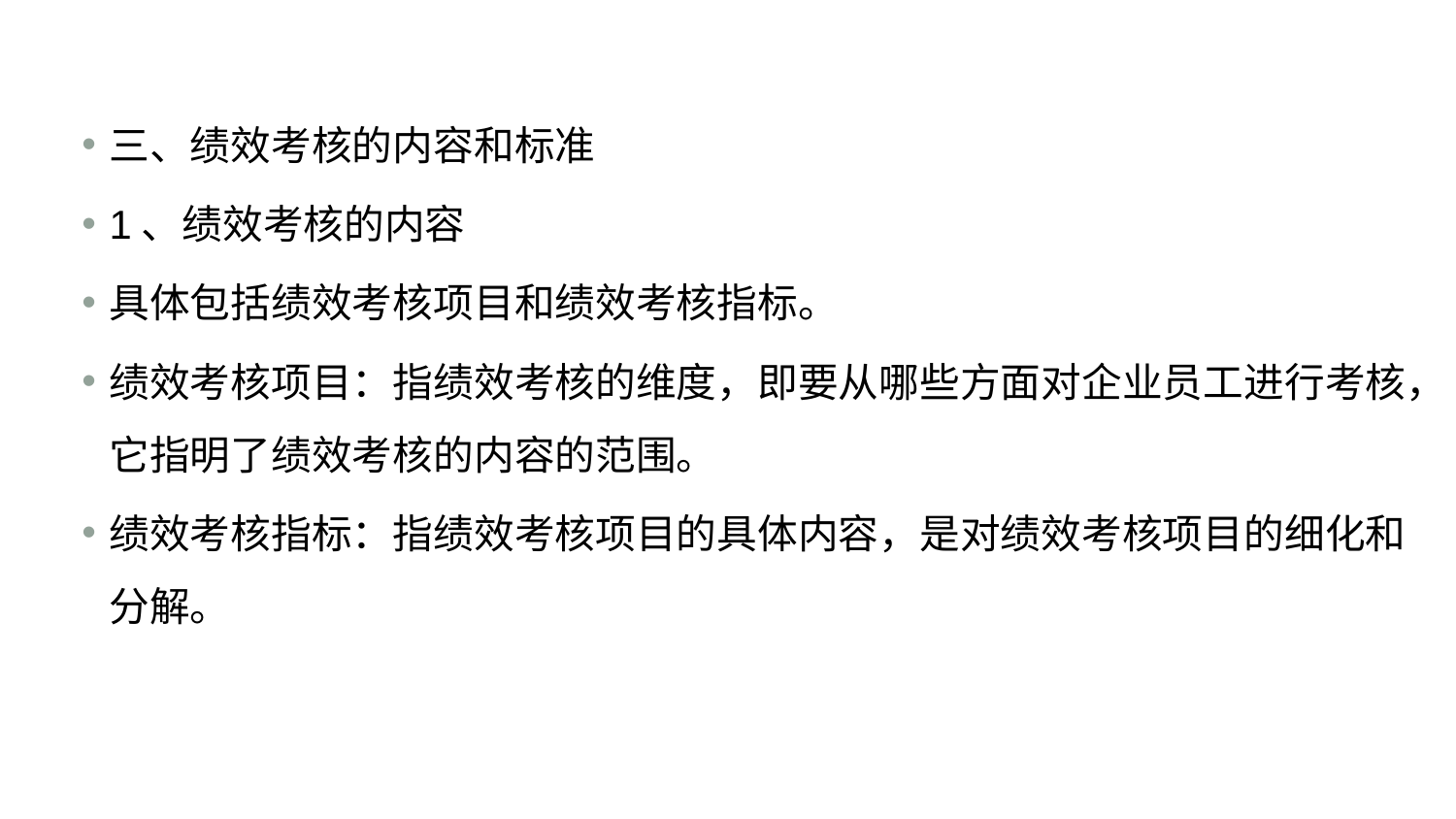

#
三、绩效考核的内容和标准
1、绩效考核的内容
具体包括绩效考核项目和绩效考核指标。
绩效考核项目：指绩效考核的维度，即要从哪些方面对企业员工进行考核，它指明了绩效考核的内容的范围。
绩效考核指标：指绩效考核项目的具体内容，是对绩效考核项目的细化和分解。